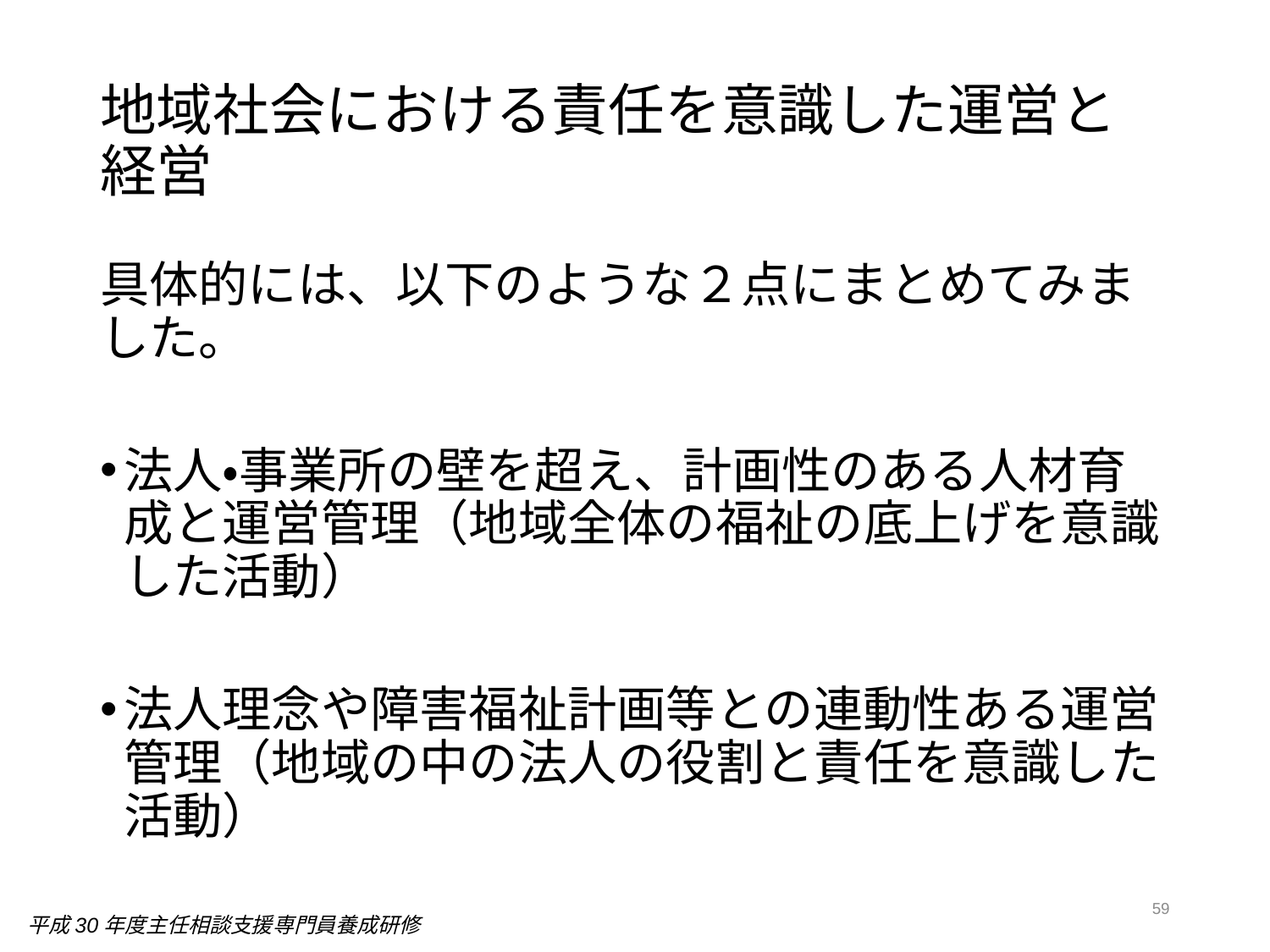

# 地域社会における責任を意識した運営と経営
具体的には、以下のような２点にまとめてみました。

法人・事業所の壁を超え、計画性のある人材育成と運営管理（地域全体の福祉の底上げを意識した活動）

法人理念や障害福祉計画等との連動性ある運営管理（地域の中の法人の役割と責任を意識した活動）

59
平成30年度主任相談支援専門員養成研修